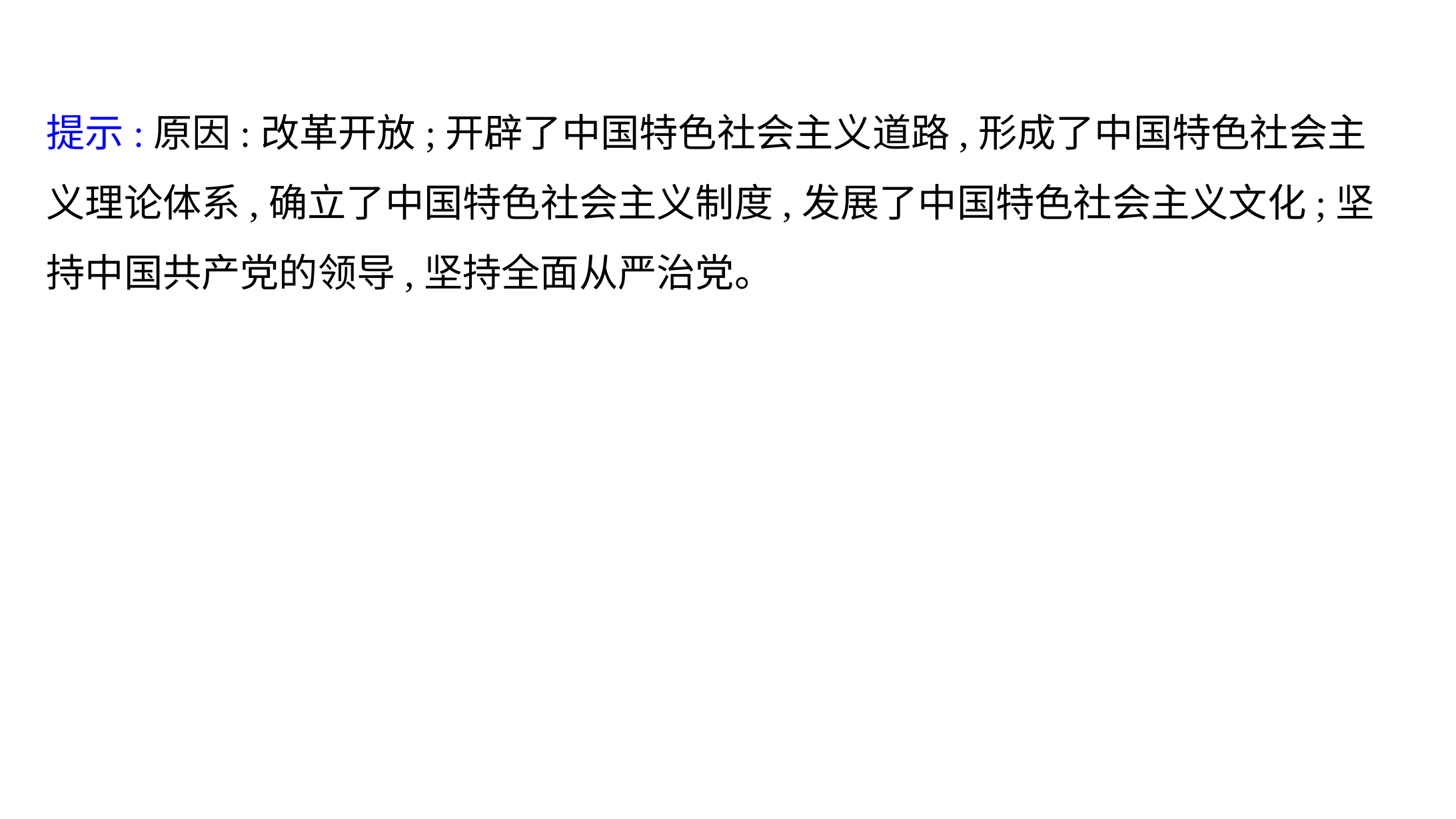

提示:原因:改革开放;开辟了中国特色社会主义道路,形成了中国特色社会主义理论体系,确立了中国特色社会主义制度,发展了中国特色社会主义文化;坚持中国共产党的领导,坚持全面从严治党。